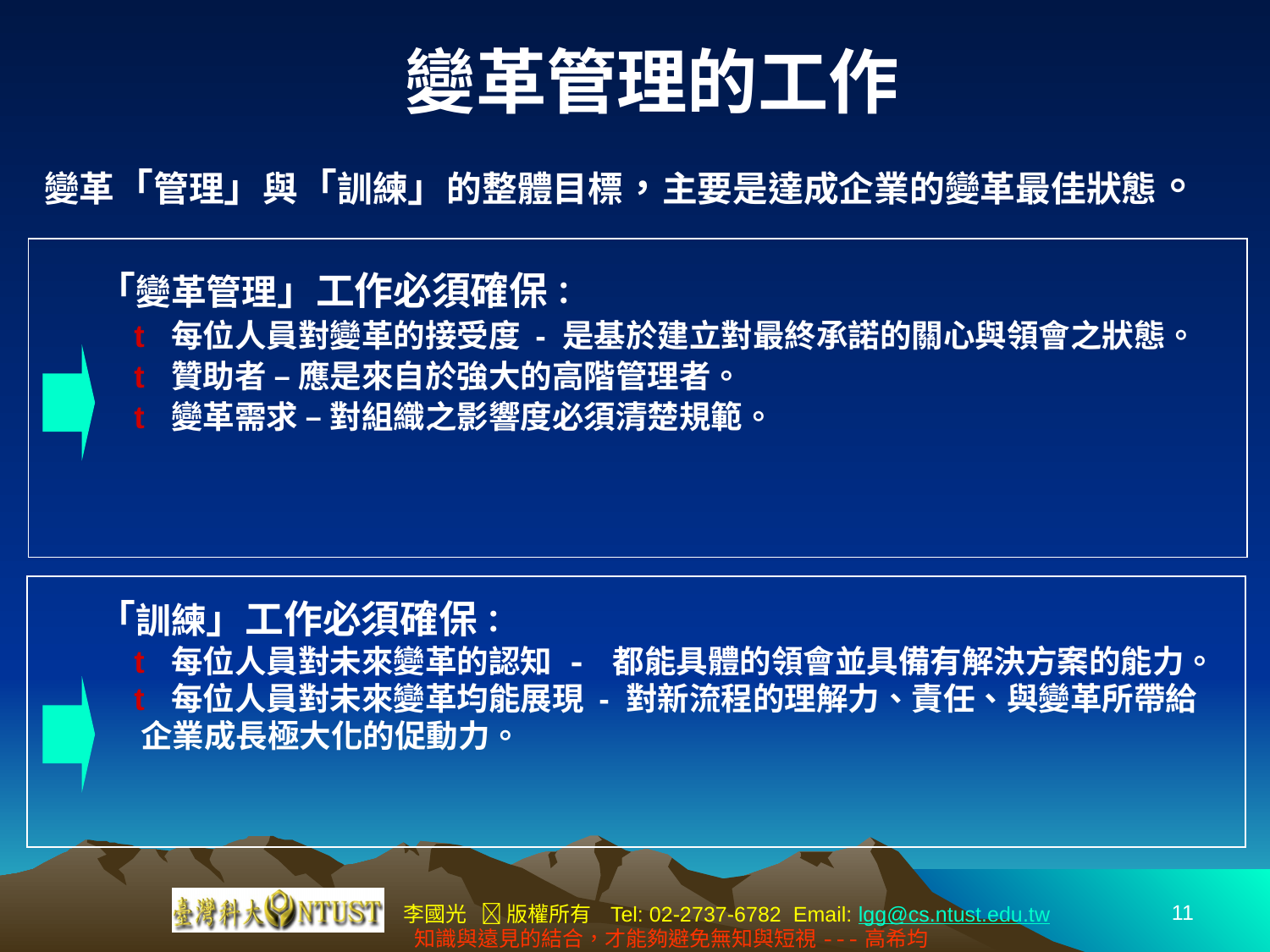

# 變革管理的工作
變革「管理」與「訓練」的整體目標，主要是達成企業的變革最佳狀態。

「變革管理」工作必須確保：
	 t 每位人員對變革的接受度 - 是基於建立對最終承諾的關心與領會之狀態。
 	 t 贊助者 – 應是來自於強大的高階管理者。
 	 t 變革需求 – 對組織之影響度必須清楚規範。

「訓練」工作必須確保：
 	 t 每位人員對未來變革的認知 - 都能具體的領會並具備有解決方案的能力。
 	 t 每位人員對未來變革均能展現 - 對新流程的理解力、責任、與變革所帶給
     企業成長極大化的促動力。

11